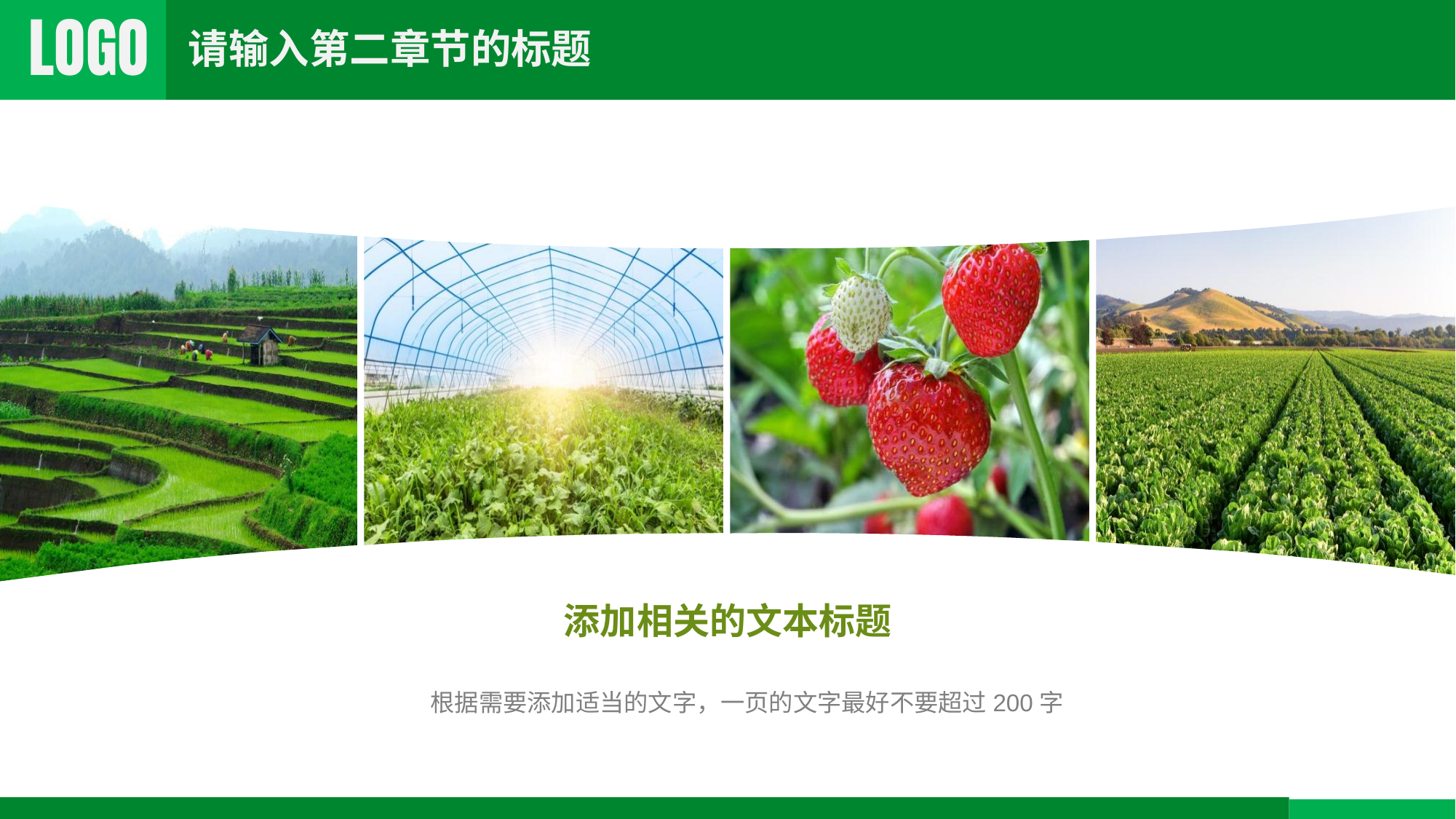

添加相关的文本标题
根据需要添加适当的文字，一页的文字最好不要超过200字